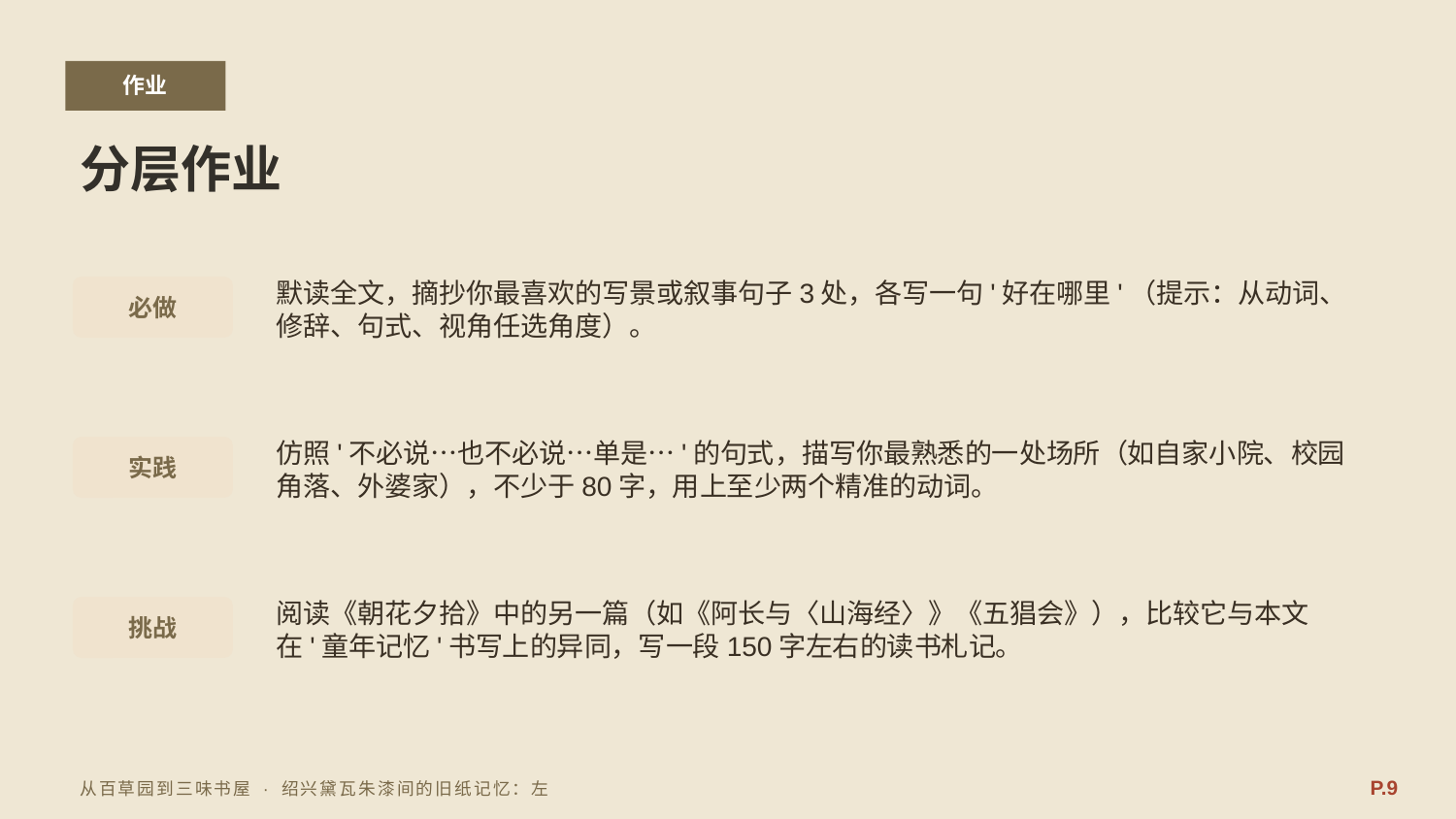

作业

分层作业
默读全文，摘抄你最喜欢的写景或叙事句子3处，各写一句'好在哪里'（提示：从动词、修辞、句式、视角任选角度）。
必做

仿照'不必说…也不必说…单是…'的句式，描写你最熟悉的一处场所（如自家小院、校园角落、外婆家），不少于80字，用上至少两个精准的动词。
实践

阅读《朝花夕拾》中的另一篇（如《阿长与〈山海经〉》《五猖会》），比较它与本文在'童年记忆'书写上的异同，写一段150字左右的读书札记。
挑战

P.9
从百草园到三味书屋 · 绍兴黛瓦朱漆间的旧纸记忆：左